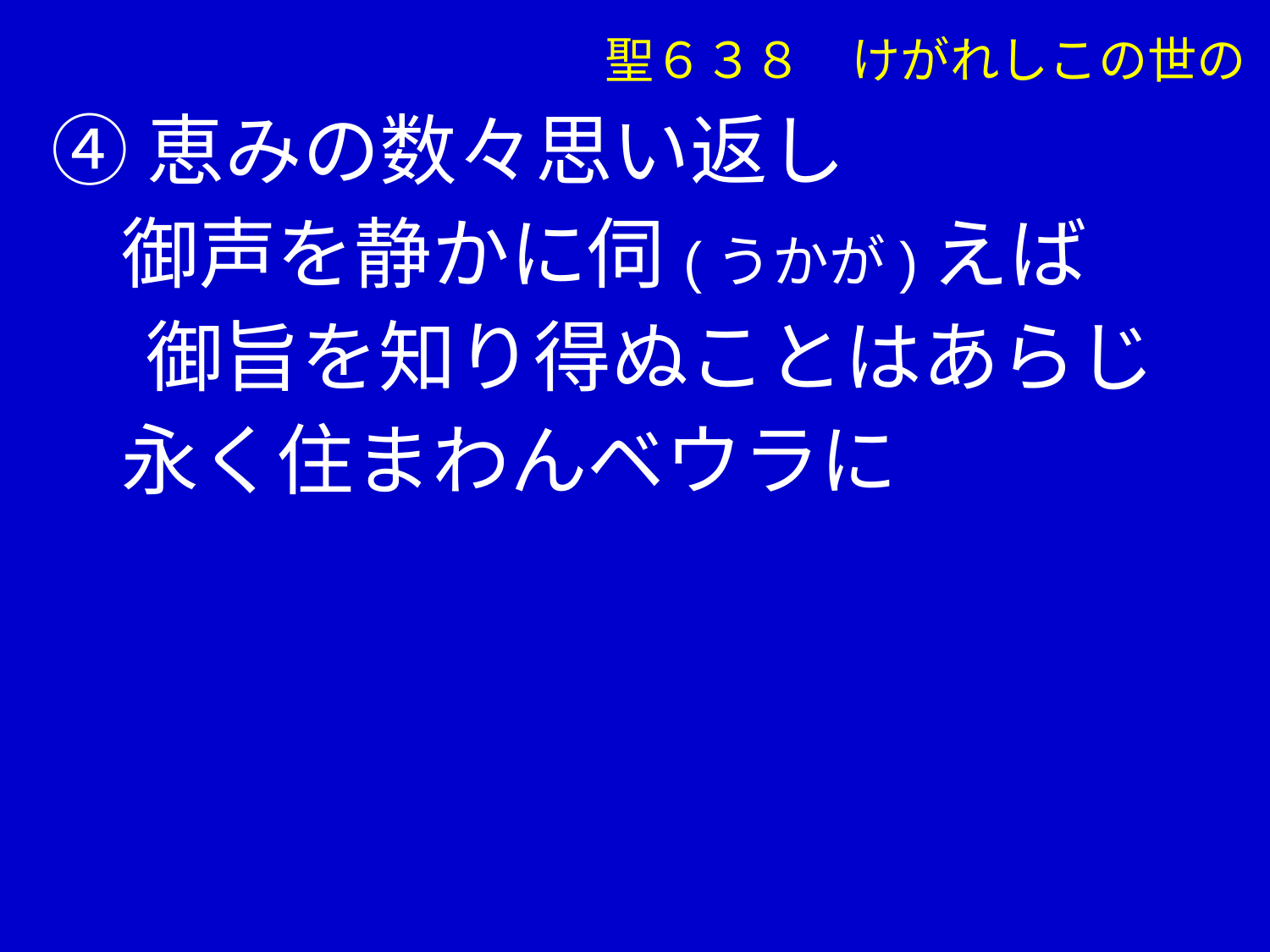

④恵みの数々思い返し
   御声を静かに伺(うかが)えば
　 御旨を知り得ぬことはあらじ
   永く住まわんベウラに
聖６３８　けがれしこの世の